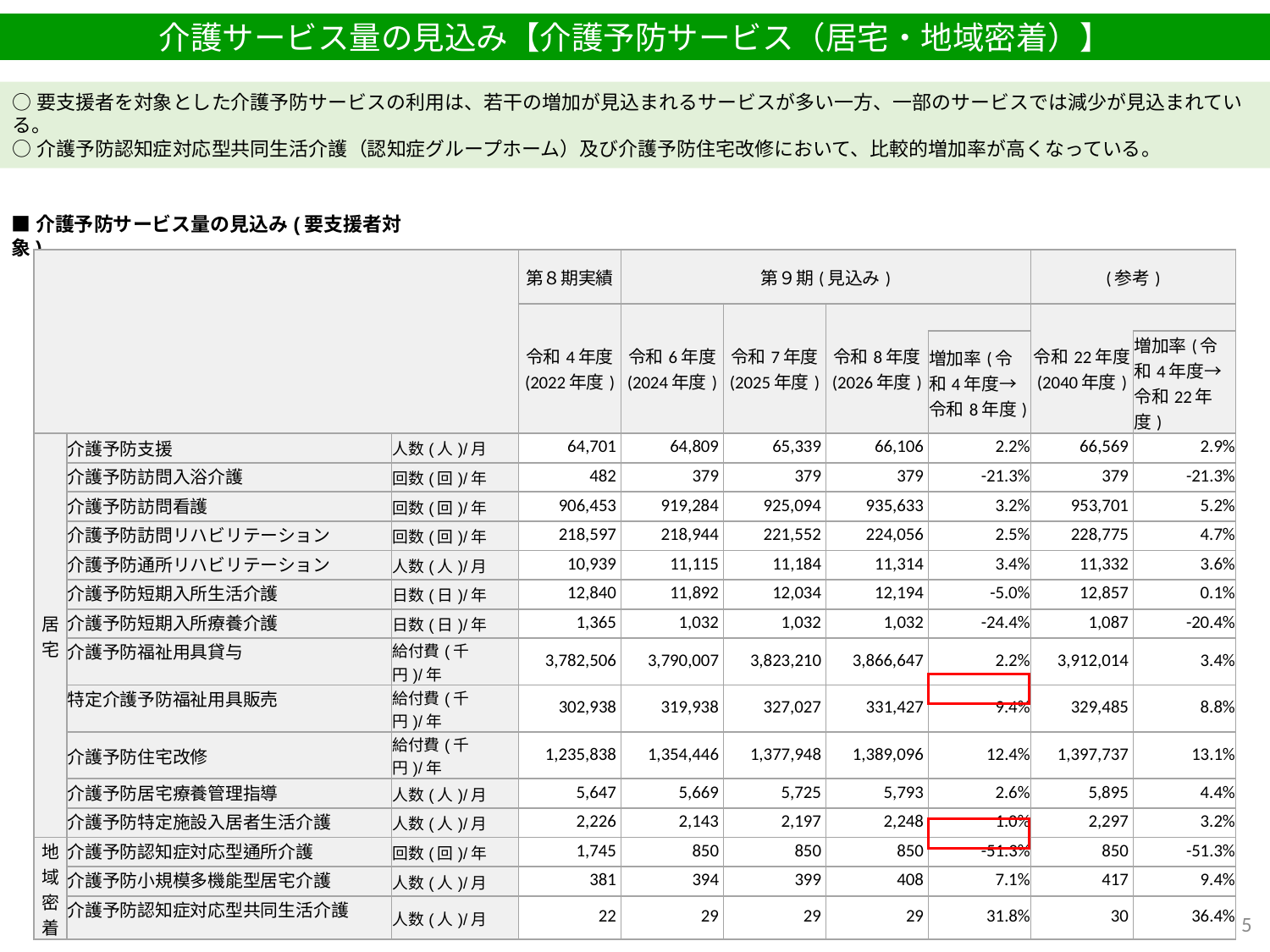

介護サービス量の見込み【介護予防サービス（居宅・地域密着）】
○要支援者を対象とした介護予防サービスの利用は、若干の増加が見込まれるサービスが多い一方、一部のサービスでは減少が見込まれている。
○介護予防認知症対応型共同生活介護（認知症グループホーム）及び介護予防住宅改修において、比較的増加率が高くなっている。
■介護予防サービス量の見込み(要支援者対象)
|  |  |  | 第８期実績 | 第９期(見込み) |  |  |  | (参考) |  |
| --- | --- | --- | --- | --- | --- | --- | --- | --- | --- |
|  |  |  | 令和4年度 (2022年度) | 令和6年度 (2024年度) | 令和7年度 (2025年度) | 令和8年度 (2026年度) |  | 令和22年度 (2040年度) |  |
|  |  |  |  |  |  |  | 増加率(令和4年度→令和8年度) |  | 増加率(令和4年度→令和22年度) |
| 居宅 | 介護予防支援 | 人数(人)/月 | 64,701 | 64,809 | 65,339 | 66,106 | 2.2% | 66,569 | 2.9% |
|  | 介護予防訪問入浴介護 | 回数(回)/年 | 482 | 379 | 379 | 379 | -21.3% | 379 | -21.3% |
|  | 介護予防訪問看護 | 回数(回)/年 | 906,453 | 919,284 | 925,094 | 935,633 | 3.2% | 953,701 | 5.2% |
|  | 介護予防訪問リハビリテーション | 回数(回)/年 | 218,597 | 218,944 | 221,552 | 224,056 | 2.5% | 228,775 | 4.7% |
|  | 介護予防通所リハビリテーション | 人数(人)/月 | 10,939 | 11,115 | 11,184 | 11,314 | 3.4% | 11,332 | 3.6% |
|  | 介護予防短期入所生活介護 | 日数(日)/年 | 12,840 | 11,892 | 12,034 | 12,194 | -5.0% | 12,857 | 0.1% |
|  | 介護予防短期入所療養介護 | 日数(日)/年 | 1,365 | 1,032 | 1,032 | 1,032 | -24.4% | 1,087 | -20.4% |
|  | 介護予防福祉用具貸与 | 給付費(千円)/年 | 3,782,506 | 3,790,007 | 3,823,210 | 3,866,647 | 2.2% | 3,912,014 | 3.4% |
|  | 特定介護予防福祉用具販売 | 給付費(千円)/年 | 302,938 | 319,938 | 327,027 | 331,427 | 9.4% | 329,485 | 8.8% |
|  | 介護予防住宅改修 | 給付費(千円)/年 | 1,235,838 | 1,354,446 | 1,377,948 | 1,389,096 | 12.4% | 1,397,737 | 13.1% |
|  | 介護予防居宅療養管理指導 | 人数(人)/月 | 5,647 | 5,669 | 5,725 | 5,793 | 2.6% | 5,895 | 4.4% |
|  | 介護予防特定施設入居者生活介護 | 人数(人)/月 | 2,226 | 2,143 | 2,197 | 2,248 | 1.0% | 2,297 | 3.2% |
| 地域密着 | 介護予防認知症対応型通所介護 | 回数(回)/年 | 1,745 | 850 | 850 | 850 | -51.3% | 850 | -51.3% |
|  | 介護予防小規模多機能型居宅介護 | 人数(人)/月 | 381 | 394 | 399 | 408 | 7.1% | 417 | 9.4% |
|  | 介護予防認知症対応型共同生活介護 | 人数(人)/月 | 22 | 29 | 29 | 29 | 31.8% | 30 | 36.4% |

5